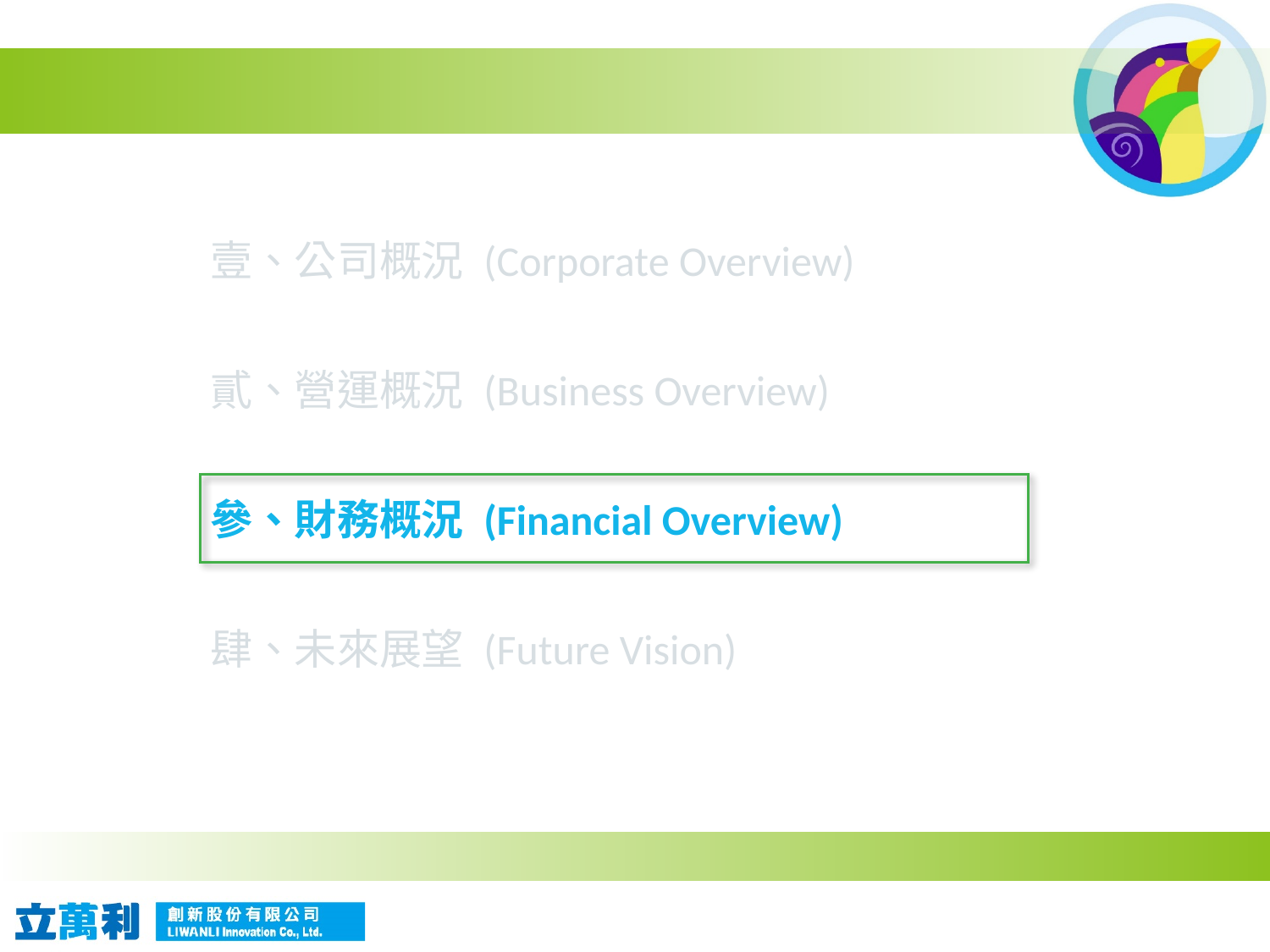

壹、公司概況 (Corporate Overview)
貳、營運概況 (Business Overview)

參、財務概況 (Financial Overview)
肆、未來展望 (Future Vision)